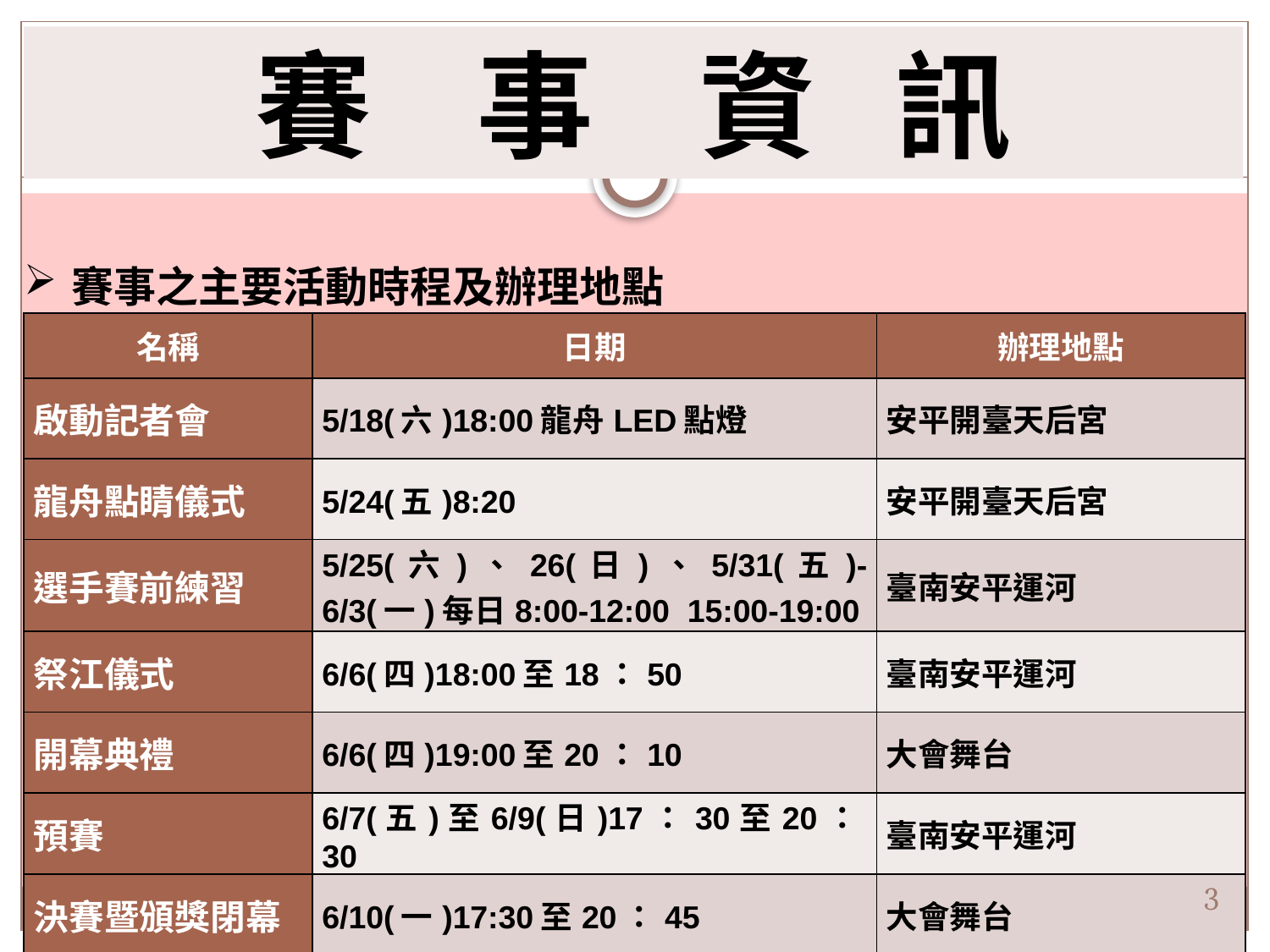

賽    事    資   訊

賽事之主要活動時程及辦理地點

| 名稱 | 日期 | 辦理地點 |
| --- | --- | --- |
| 啟動記者會 | 5/18(六)18:00龍舟LED點燈 | 安平開臺天后宮 |
| 龍舟點睛儀式 | 5/24(五)8:20 | 安平開臺天后宮 |
| 選手賽前練習 | 5/25(六)、26(日)、5/31(五)-6/3(一)每日8:00-12:00 15:00-19:00 | 臺南安平運河 |
| 祭江儀式 | 6/6(四)18:00至18：50 | 臺南安平運河 |
| 開幕典禮 | 6/6(四)19:00至20：10 | 大會舞台 |
| 預賽 | 6/7(五)至6/9(日)17：30至20：30 | 臺南安平運河 |
| 決賽暨頒獎閉幕 | 6/10(一)17:30至20：45 | 大會舞台 |
3